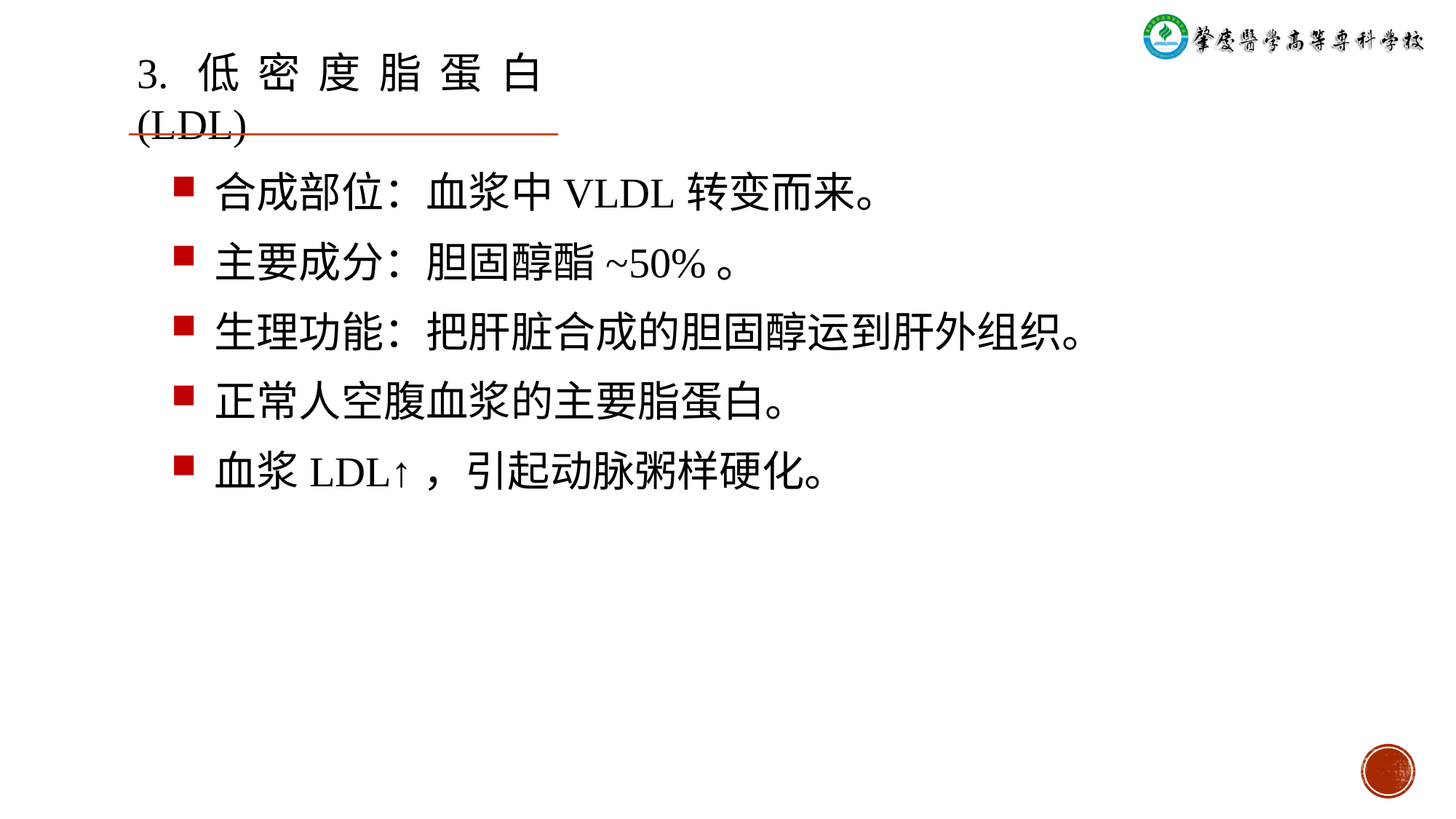

# 3.低密度脂蛋白(LDL)
合成部位：血浆中VLDL转变而来。
主要成分：胆固醇酯~50%。
生理功能：把肝脏合成的胆固醇运到肝外组织。
正常人空腹血浆的主要脂蛋白。
血浆LDL↑，引起动脉粥样硬化。